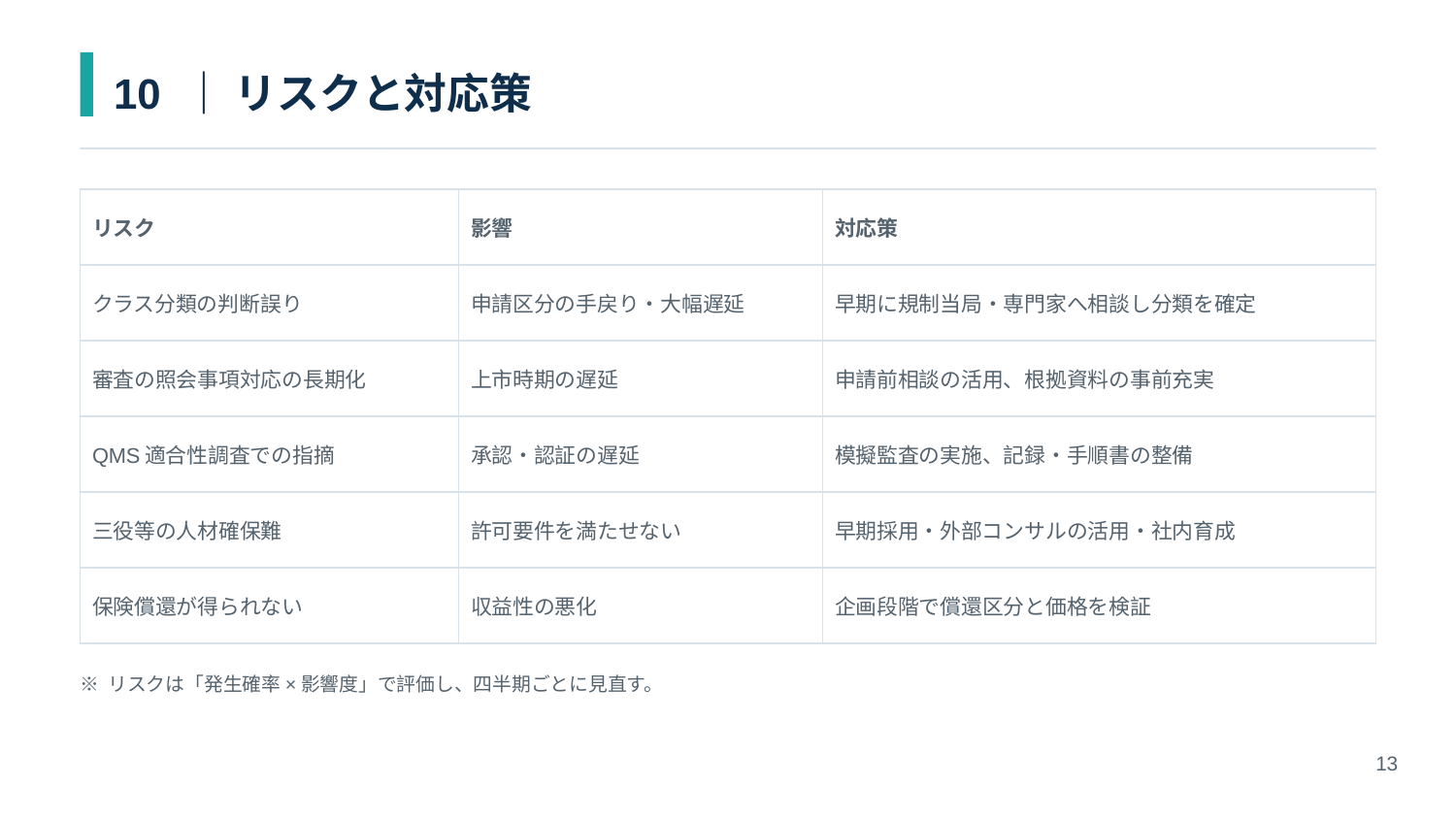

10 ｜ リスクと対応策
| リスク | 影響 | 対応策 |
| --- | --- | --- |
| クラス分類の判断誤り | 申請区分の手戻り・大幅遅延 | 早期に規制当局・専門家へ相談し分類を確定 |
| 審査の照会事項対応の長期化 | 上市時期の遅延 | 申請前相談の活用、根拠資料の事前充実 |
| QMS適合性調査での指摘 | 承認・認証の遅延 | 模擬監査の実施、記録・手順書の整備 |
| 三役等の人材確保難 | 許可要件を満たせない | 早期採用・外部コンサルの活用・社内育成 |
| 保険償還が得られない | 収益性の悪化 | 企画段階で償還区分と価格を検証 |
※ リスクは「発生確率×影響度」で評価し、四半期ごとに見直す。
13